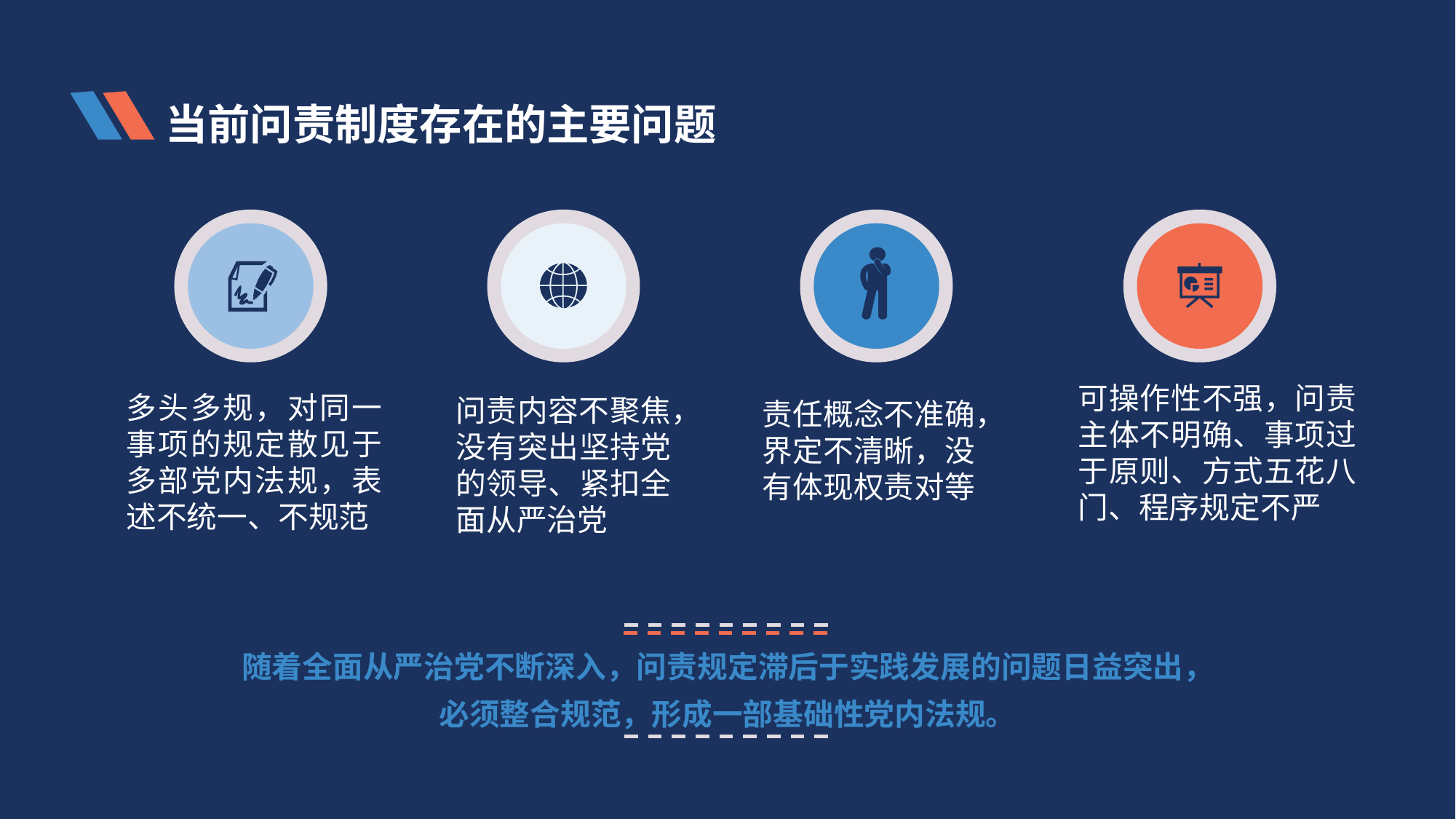

当前问责制度存在的主要问题

多头多规，对同一事项的规定散见于多部党内法规，表述不统一、不规范
责任概念不准确，界定不清晰，没有体现权责对等
可操作性不强，问责主体不明确、事项过于原则、方式五花八门、程序规定不严
问责内容不聚焦，没有突出坚持党的领导、紧扣全面从严治党
随着全面从严治党不断深入，问责规定滞后于实践发展的问题日益突出，必须整合规范，形成一部基础性党内法规。